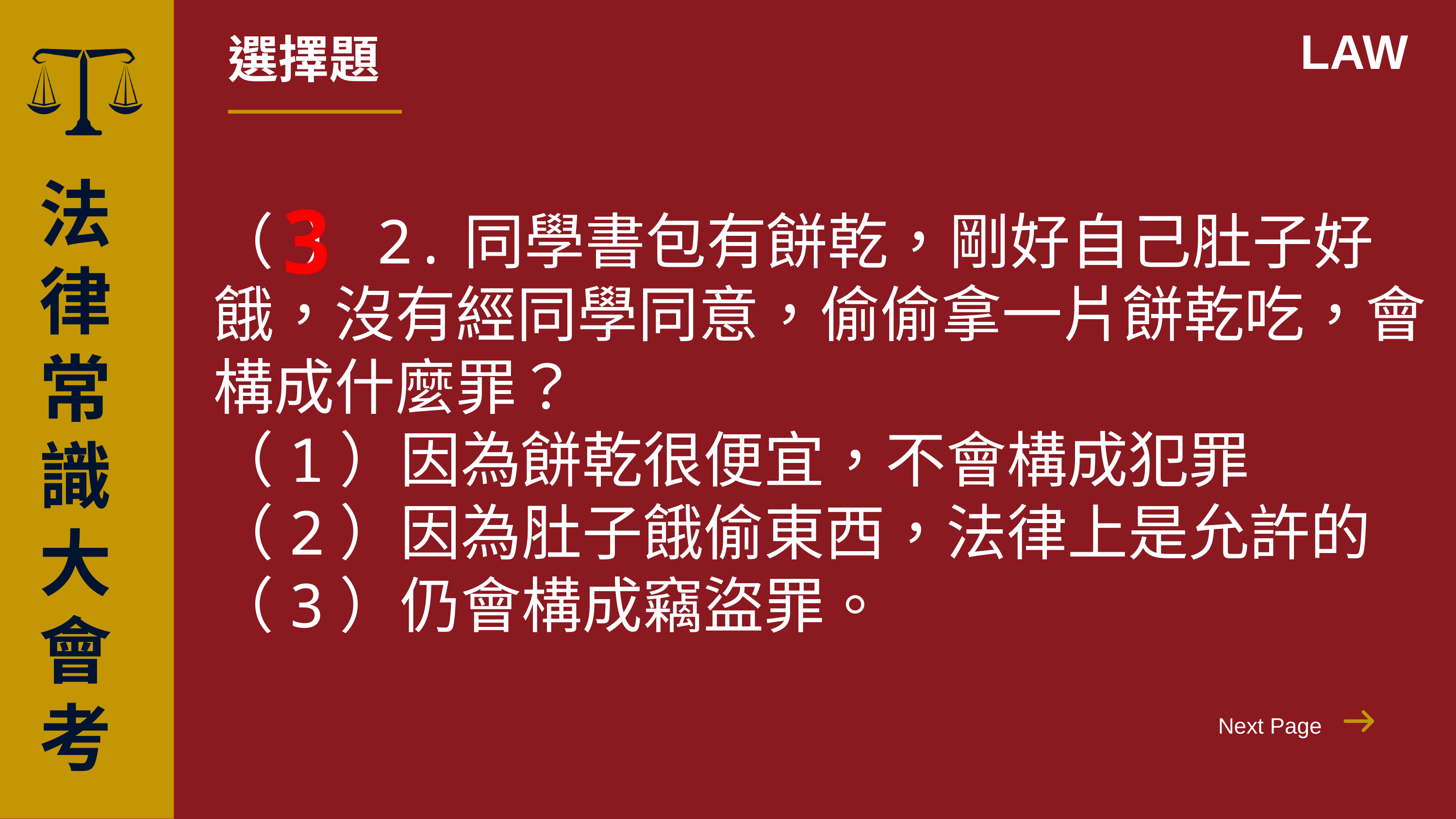

選擇題

LAW

法律常識
大會考
3
（  ）2.同學書包有餅乾，剛好自己肚子好餓，沒有經同學同意，偷偷拿一片餅乾吃，會構成什麼罪？
（1）因為餅乾很便宜，不會構成犯罪
（2）因為肚子餓偷東西，法律上是允許的
（3）仍會構成竊盜罪。
Next Page